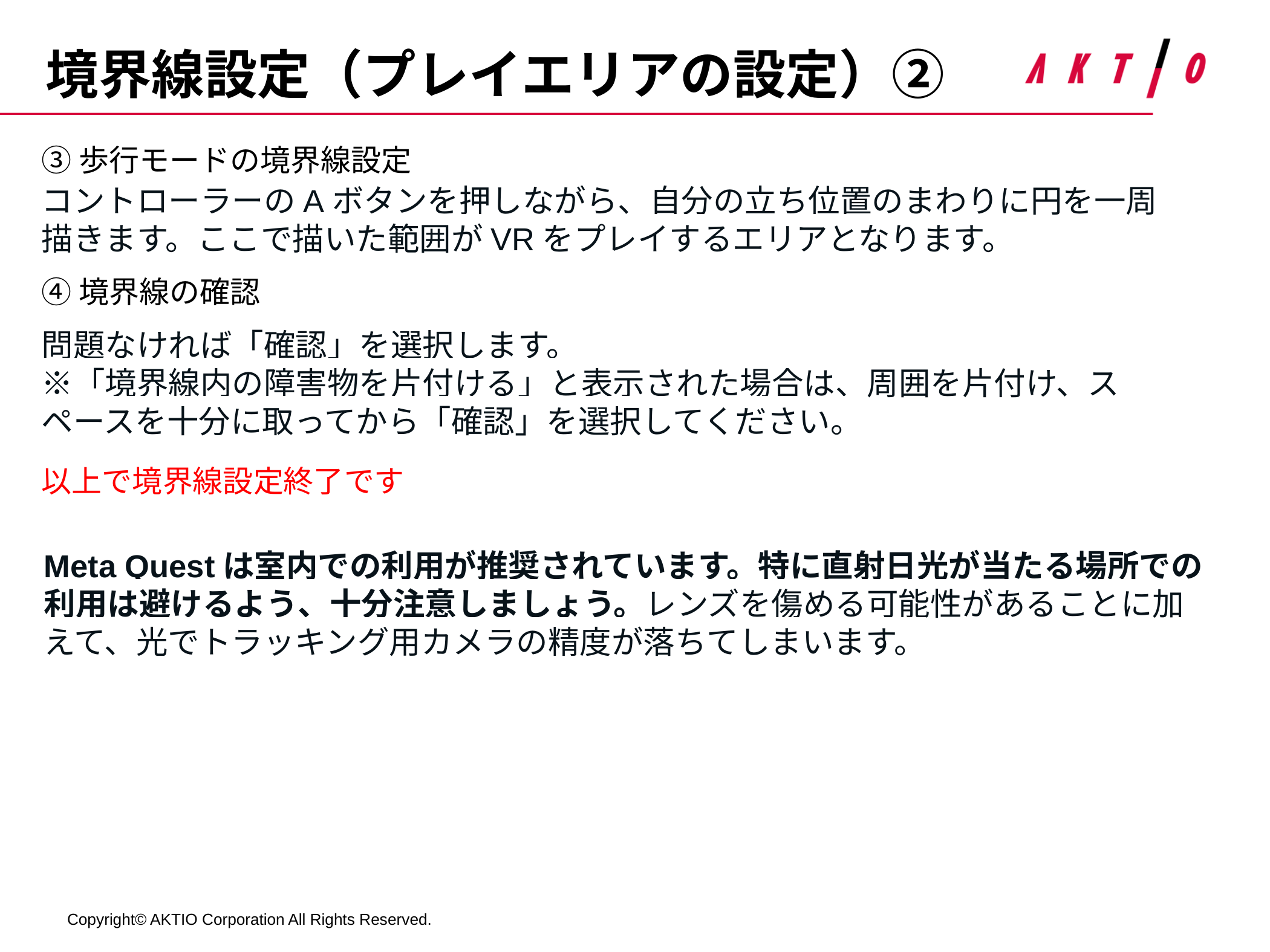

# 境界線設定（プレイエリアの設定）②
③歩行モードの境界線設定
コントローラーのAボタンを押しながら、自分の立ち位置のまわりに円を一周描きます。ここで描いた範囲がVRをプレイするエリアとなります。
④境界線の確認
問題なければ「確認」を選択します。
※「境界線内の障害物を片付ける」と表示された場合は、周囲を片付け、スペースを十分に取ってから「確認」を選択してください。
以上で境界線設定終了です
Meta Questは室内での利用が推奨されています。特に直射日光が当たる場所での利用は避けるよう、十分注意しましょう。レンズを傷める可能性があることに加えて、光でトラッキング用カメラの精度が落ちてしまいます。